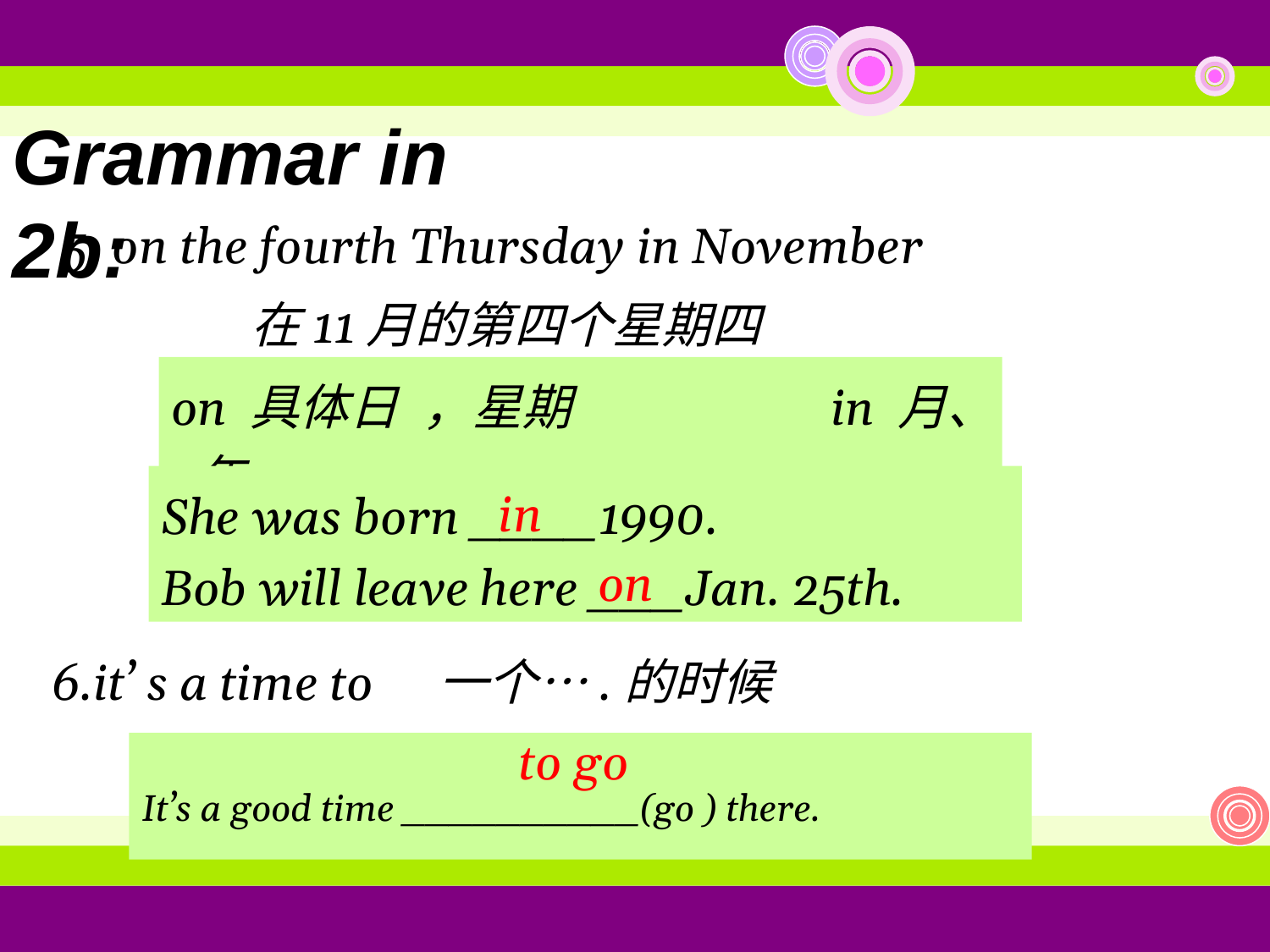

Grammar in 2b:
5. on the fourth Thursday in November
在11月的第四个星期四
on 具体日 ，星期          in 月、 年，
She was born ____1990.
Bob will leave here ___Jan. 25th.
in
on
6.it’ s a time to
一个….的时候
to go
It’s a good time __________(go ) there.